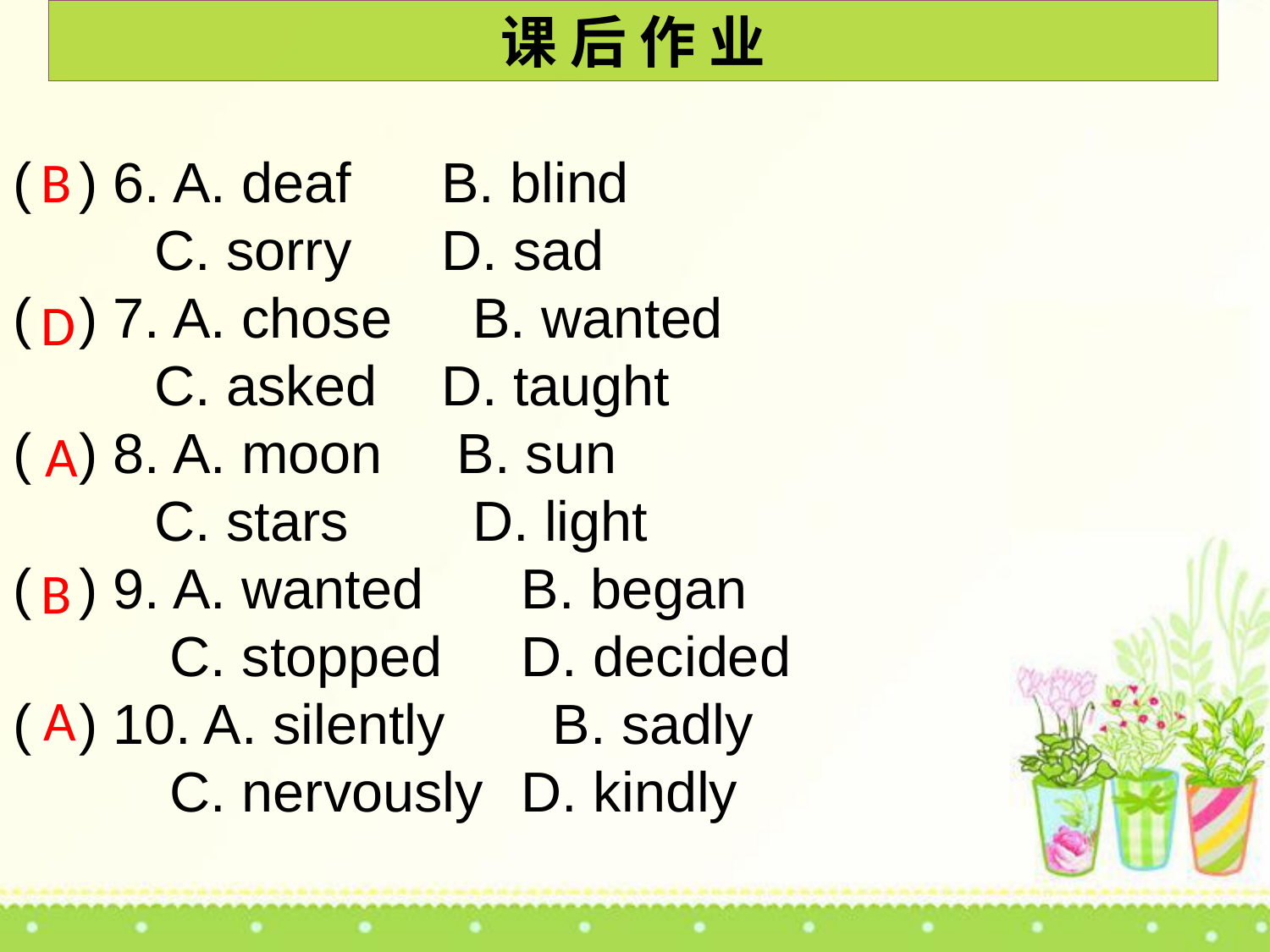

课 后 作 业
B
(   ) 6. A. deaf	   B. blind
         C. sorry	   D. sad
(   ) 7. A. chose	     B. wanted
         C. asked	   D. taught
(   ) 8. A. moon	    B. sun
         C. stars	     D. light
(   ) 9. A. wanted 	B. began
          C. stopped	D. decided
(   ) 10. A. silently	  B. sadly
          C. nervously	D. kindly
D
A
B
A